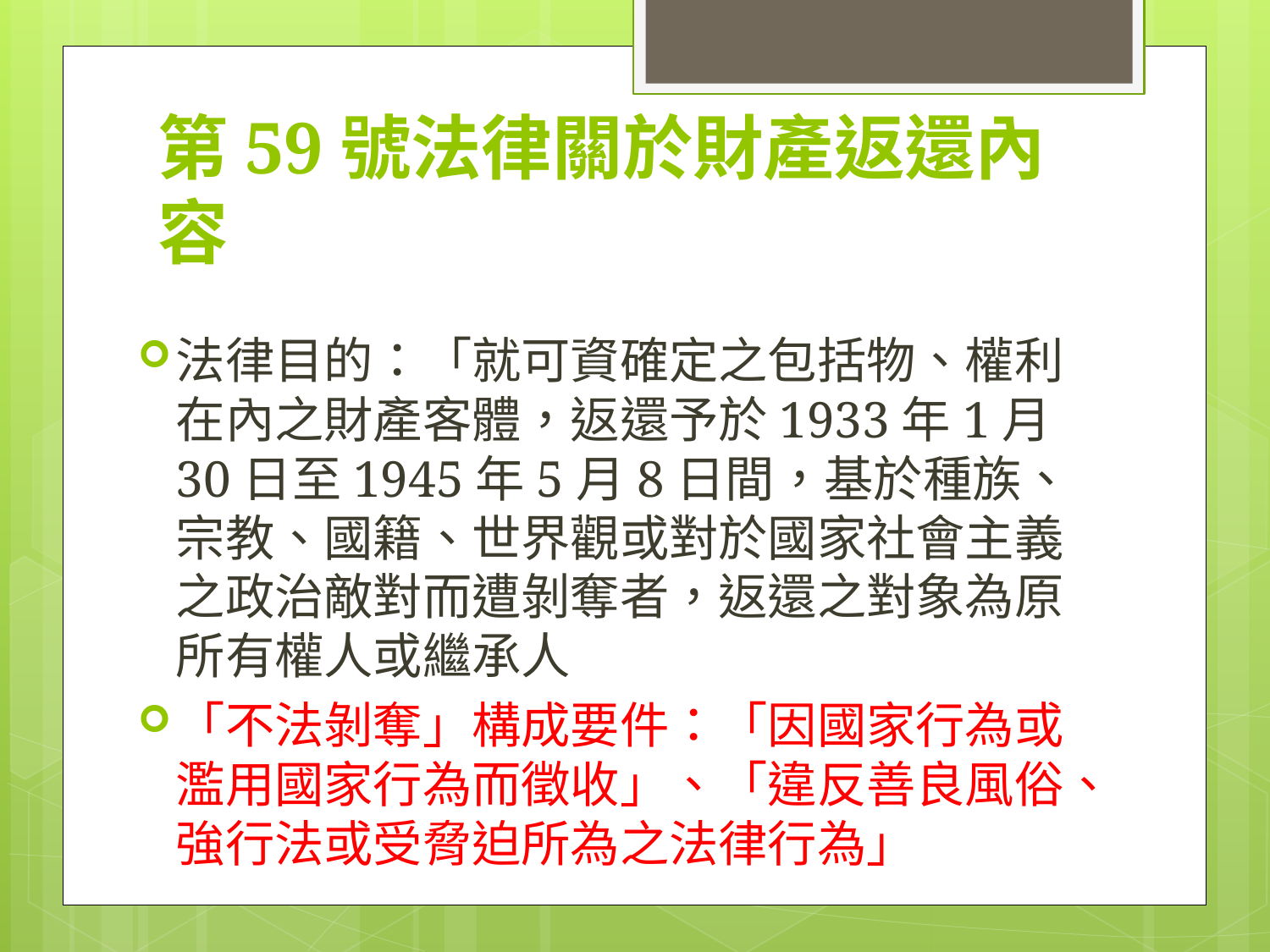

# 第59號法律關於財產返還內容
法律目的：「就可資確定之包括物、權利在內之財產客體，返還予於1933年1月30日至1945年5月8日間，基於種族、宗教、國籍、世界觀或對於國家社會主義之政治敵對而遭剝奪者，返還之對象為原所有權人或繼承人
「不法剝奪」構成要件：「因國家行為或濫用國家行為而徵收」、「違反善良風俗、強行法或受脅迫所為之法律行為」